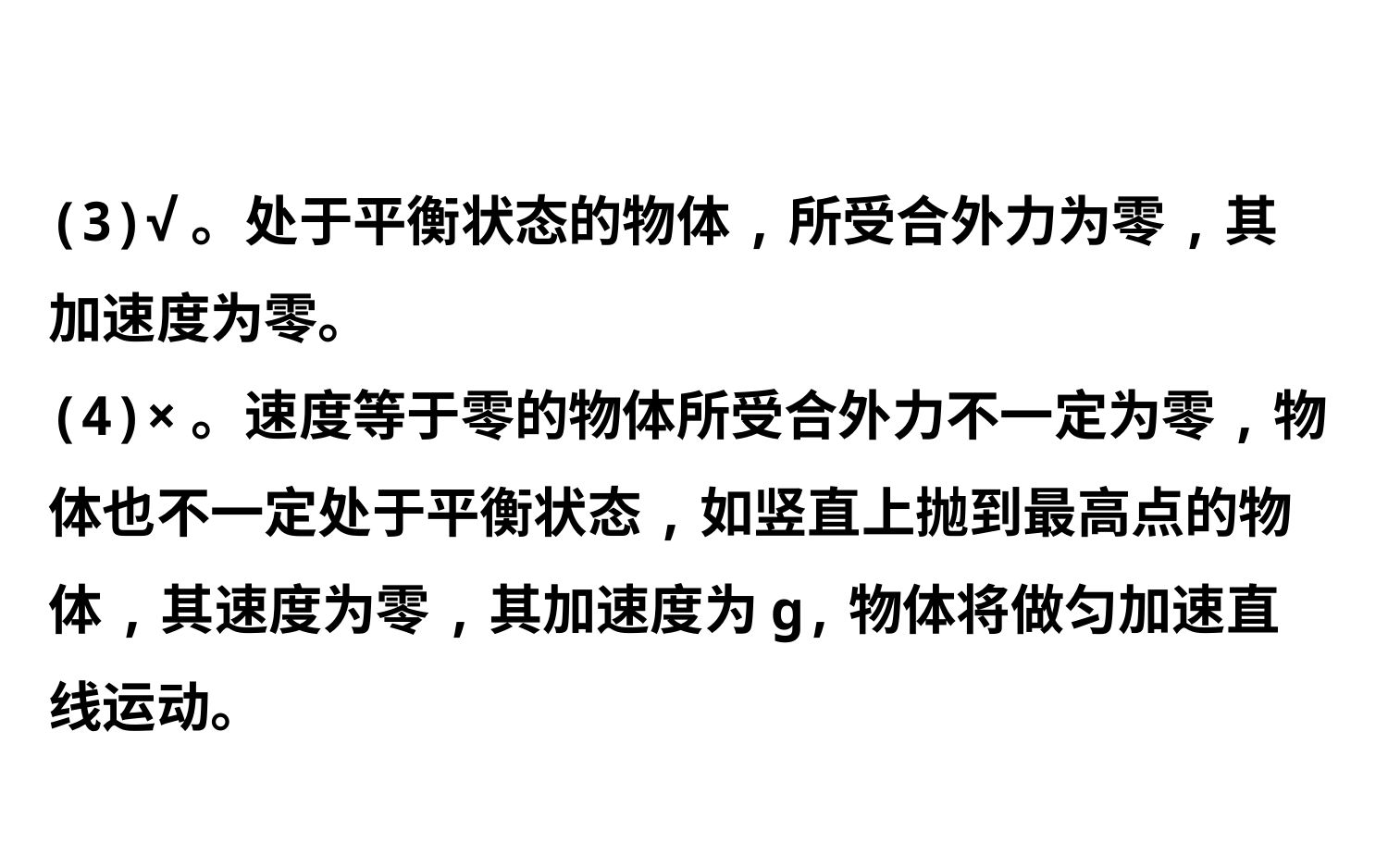

(3)√。处于平衡状态的物体,所受合外力为零,其加速度为零。
(4)×。速度等于零的物体所受合外力不一定为零,物体也不一定处于平衡状态,如竖直上抛到最高点的物体,其速度为零,其加速度为g,物体将做匀加速直线运动。